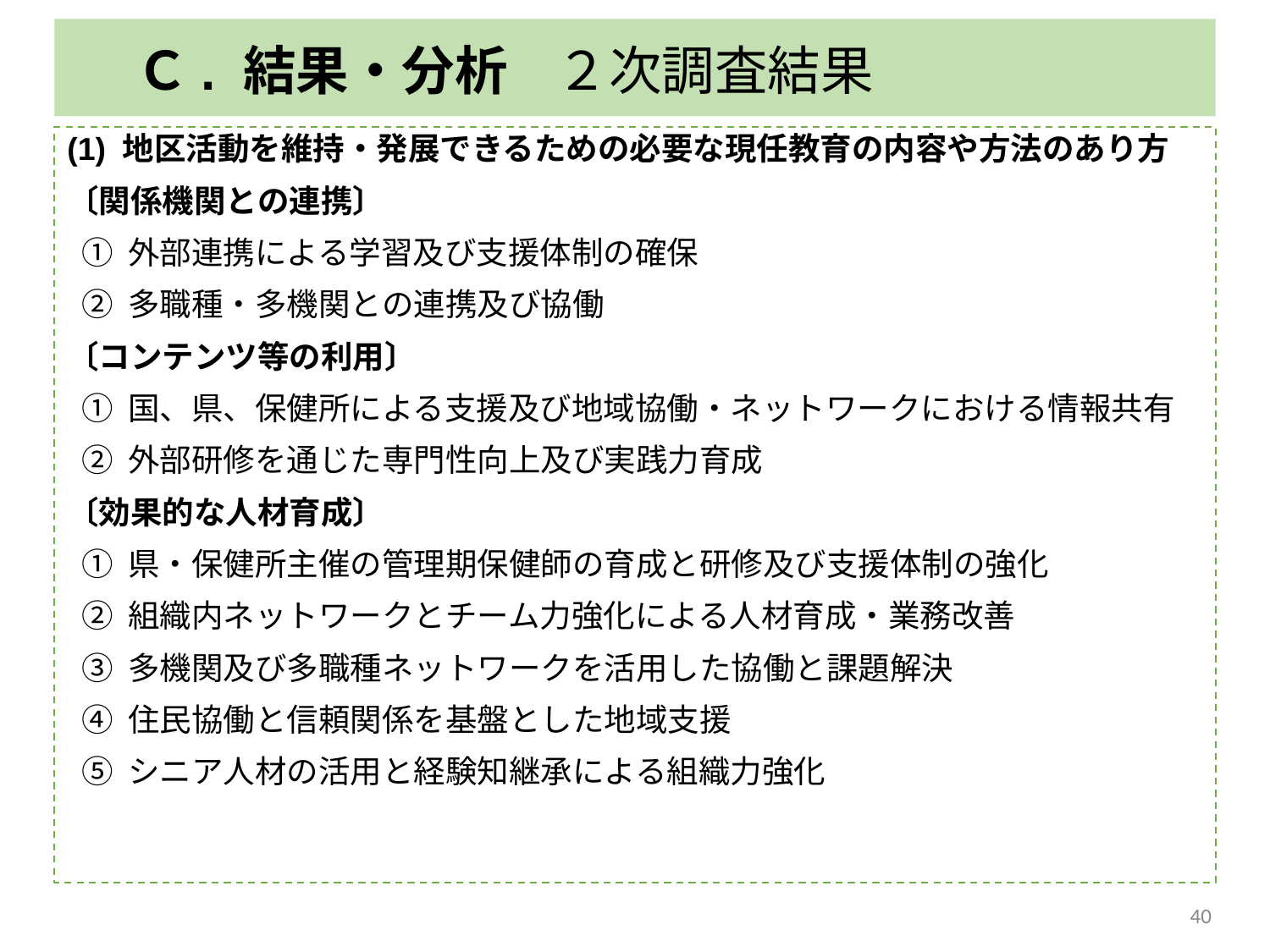

Ｃ. 結果・分析    ２次調査結果
(1) 地区活動を維持・発展できるための必要な現任教育の内容や方法のあり方
〔関係機関との連携〕
  ① 外部連携による学習及び支援体制の確保
  ② 多職種・多機関との連携及び協働
〔コンテンツ等の利用〕
  ① 国、県、保健所による支援及び地域協働・ネットワークにおける情報共有
  ② 外部研修を通じた専門性向上及び実践力育成
〔効果的な人材育成〕
  ① 県・保健所主催の管理期保健師の育成と研修及び支援体制の強化
  ② 組織内ネットワークとチーム力強化による人材育成・業務改善
  ③ 多機関及び多職種ネットワークを活用した協働と課題解決
  ④ 住民協働と信頼関係を基盤とした地域支援
  ⑤ シニア人材の活用と経験知継承による組織力強化

40